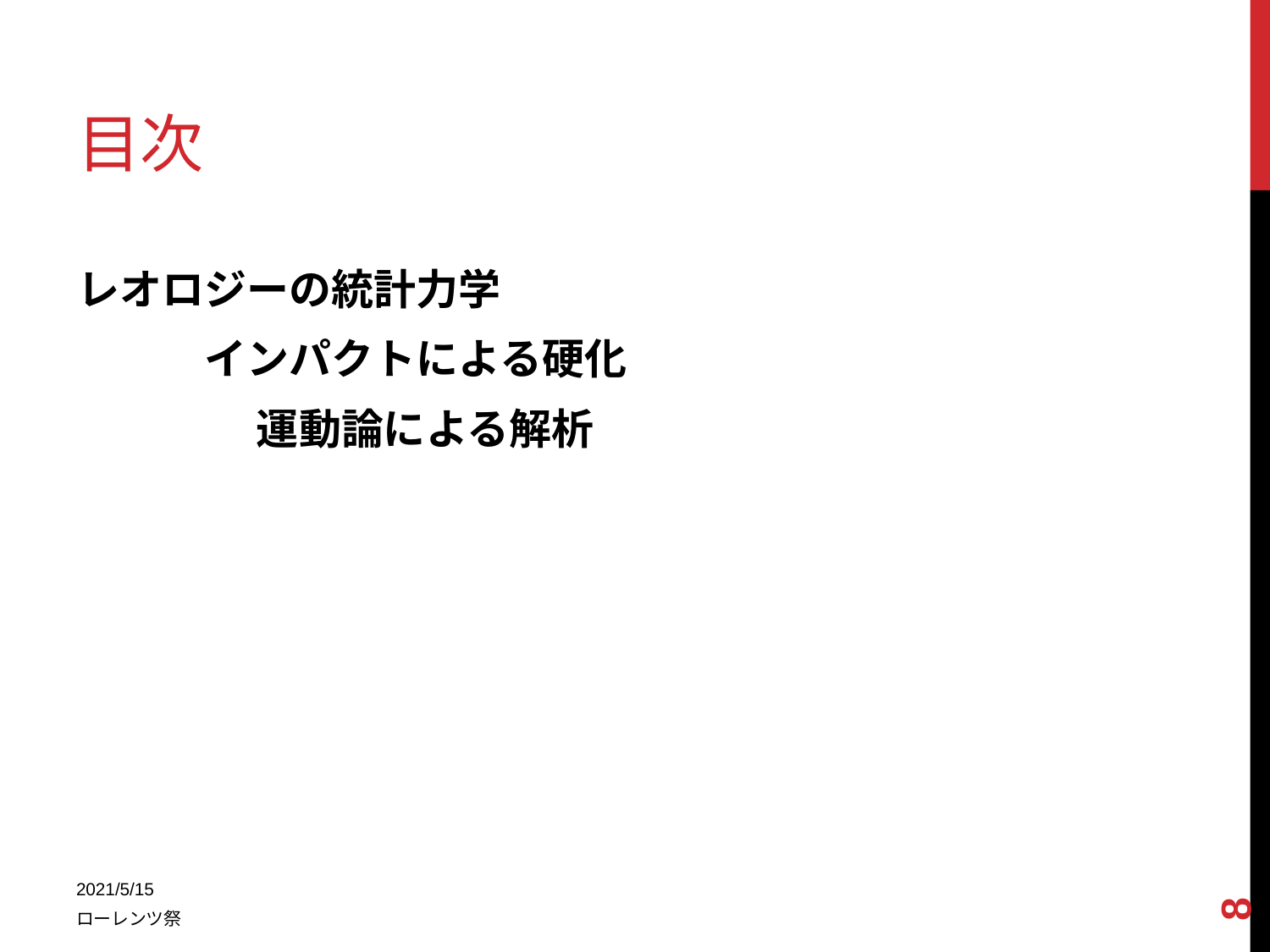

# 目次
研究グループの概要
レオロジーの統計力学
	インパクトによる硬化
　　　　 運動論による解析
ゆらぐ熱力学
　　　　幾何学ポンプのカレント
          幾何学的熱力学
まとめ
8
2021/5/15
ローレンツ祭